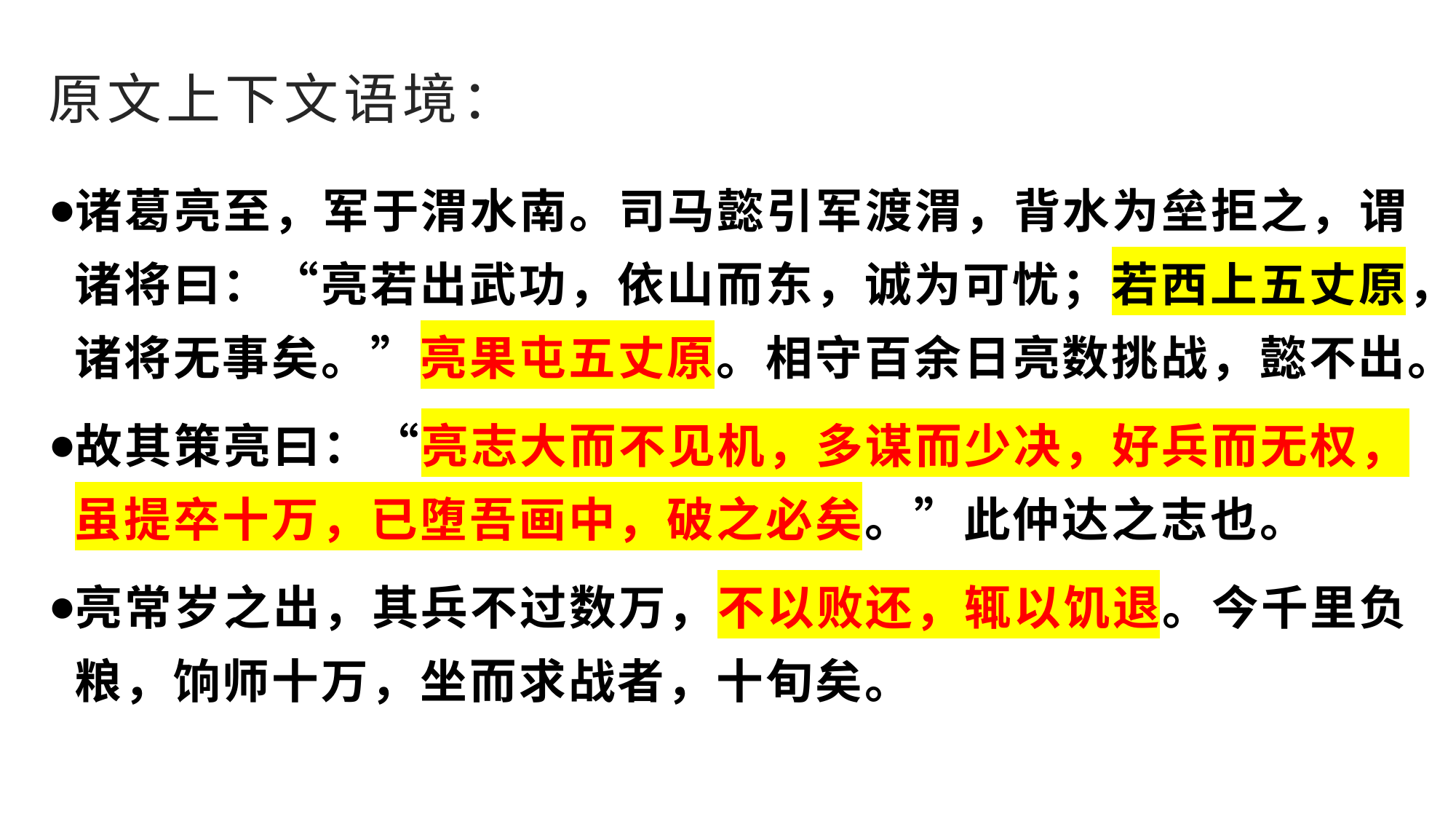

# 原文上下文语境：
诸葛亮至，军于渭水南。司马懿引军渡渭，背水为垒拒之，谓诸将曰：“亮若出武功，依山而东，诚为可忧；若西上五丈原，诸将无事矣。”亮果屯五丈原。相守百余日亮数挑战，懿不出。
故其策亮曰：“亮志大而不见机，多谋而少决，好兵而无权，虽提卒十万，已堕吾画中，破之必矣。”此仲达之志也。
亮常岁之出，其兵不过数万，不以败还，辄以饥退。今千里负粮，饷师十万，坐而求战者，十旬矣。